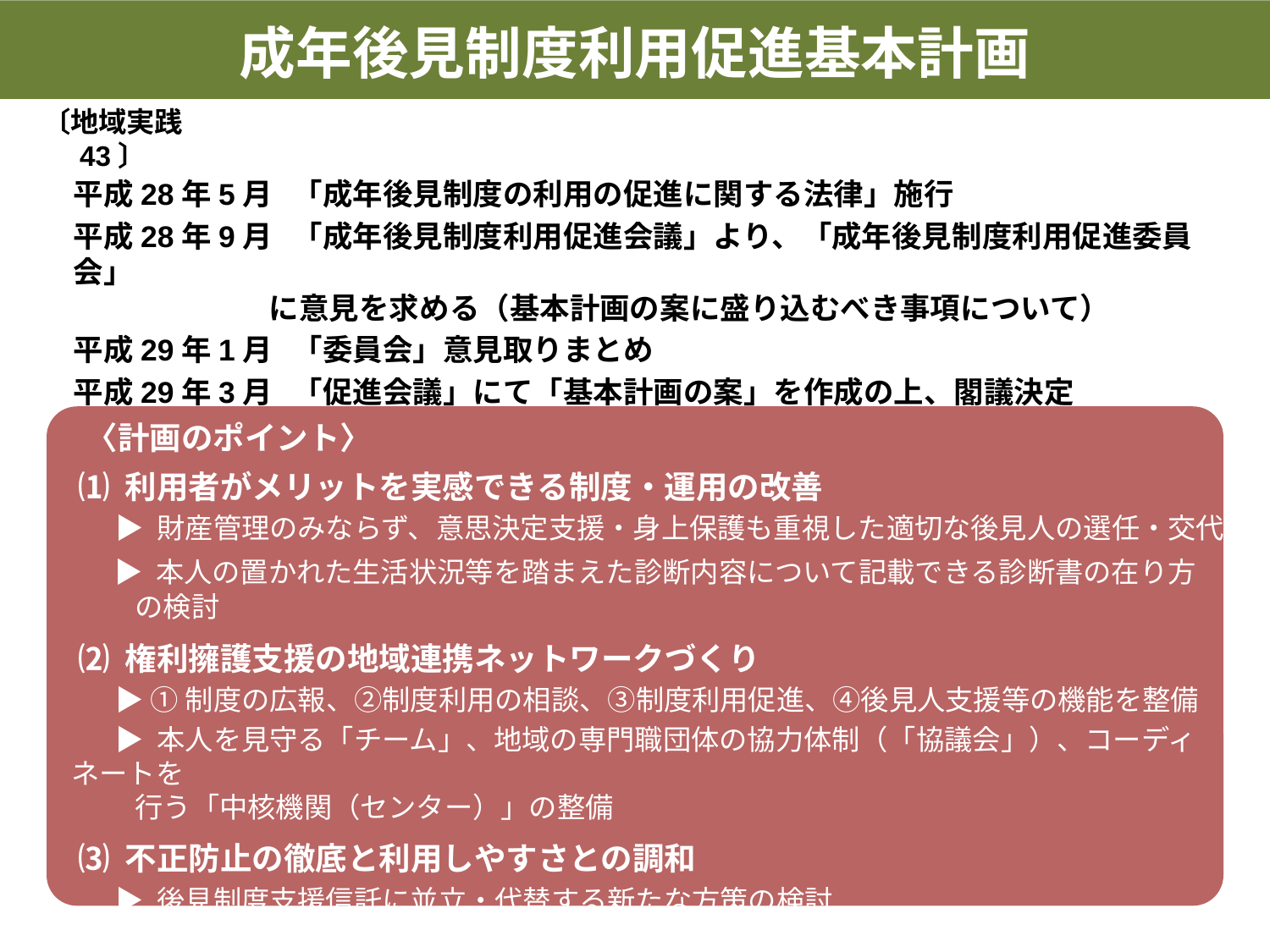

成年後見制度利用促進基本計画
〔地域実践 43〕
平成28年5月   「成年後見制度の利用の促進に関する法律」施行
平成28年9月   「成年後見制度利用促進会議」より、「成年後見制度利用促進委員会」
                 　　  に意見を求める（基本計画の案に盛り込むべき事項について）
平成29年1月   「委員会」意見取りまとめ
平成29年3月   「促進会議」にて「基本計画の案」を作成の上、閣議決定

 〈計画のポイント〉
 ⑴ 利用者がメリットを実感できる制度・運用の改善
       ▶ 財産管理のみならず、意思決定支援・身上保護も重視した適切な後見人の選任・交代
      ▶ 本人の置かれた生活状況等を踏まえた診断内容について記載できる診断書の在り方
         の検討
 ⑵ 権利擁護支援の地域連携ネットワークづくり
       ▶ ①制度の広報、②制度利用の相談、③制度利用促進、④後見人支援等の機能を整備
       ▶ 本人を見守る「チーム」、地域の専門職団体の協力体制（「協議会」）、コーディネートを
         行う「中核機関（センター）」の整備
 ⑶ 不正防止の徹底と利用しやすさとの調和
       ▶ 後見制度支援信託に並立・代替する新たな方策の検討